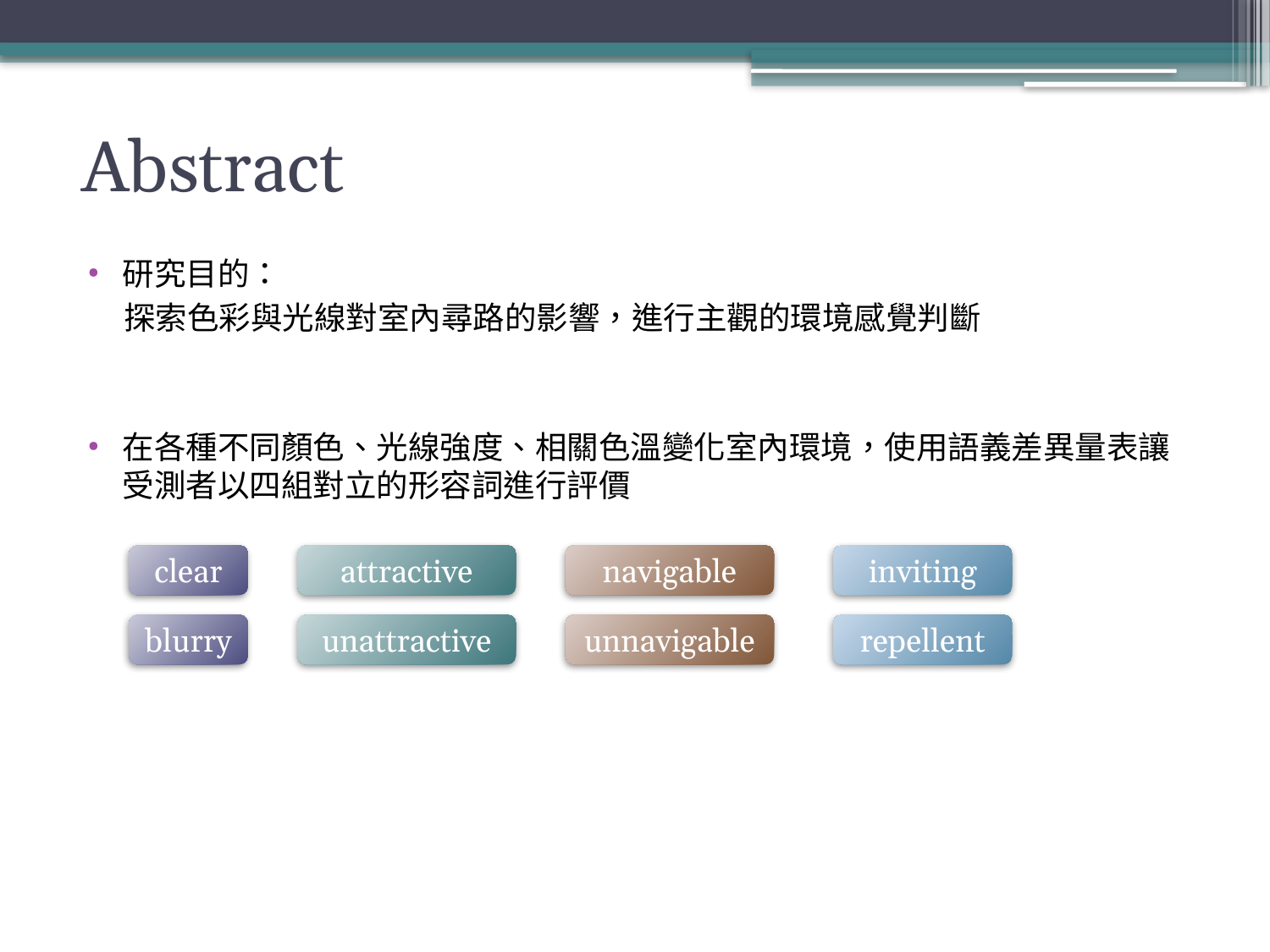

# Abstract
研究目的：
    探索色彩與光線對室內尋路的影響，進行主觀的環境感覺判斷

在各種不同顏色、光線強度、相關色溫變化室內環境，使用語義差異量表讓受測者以四組對立的形容詞進行評價

clear
attractive
navigable
inviting
blurry
unattractive
unnavigable
repellent